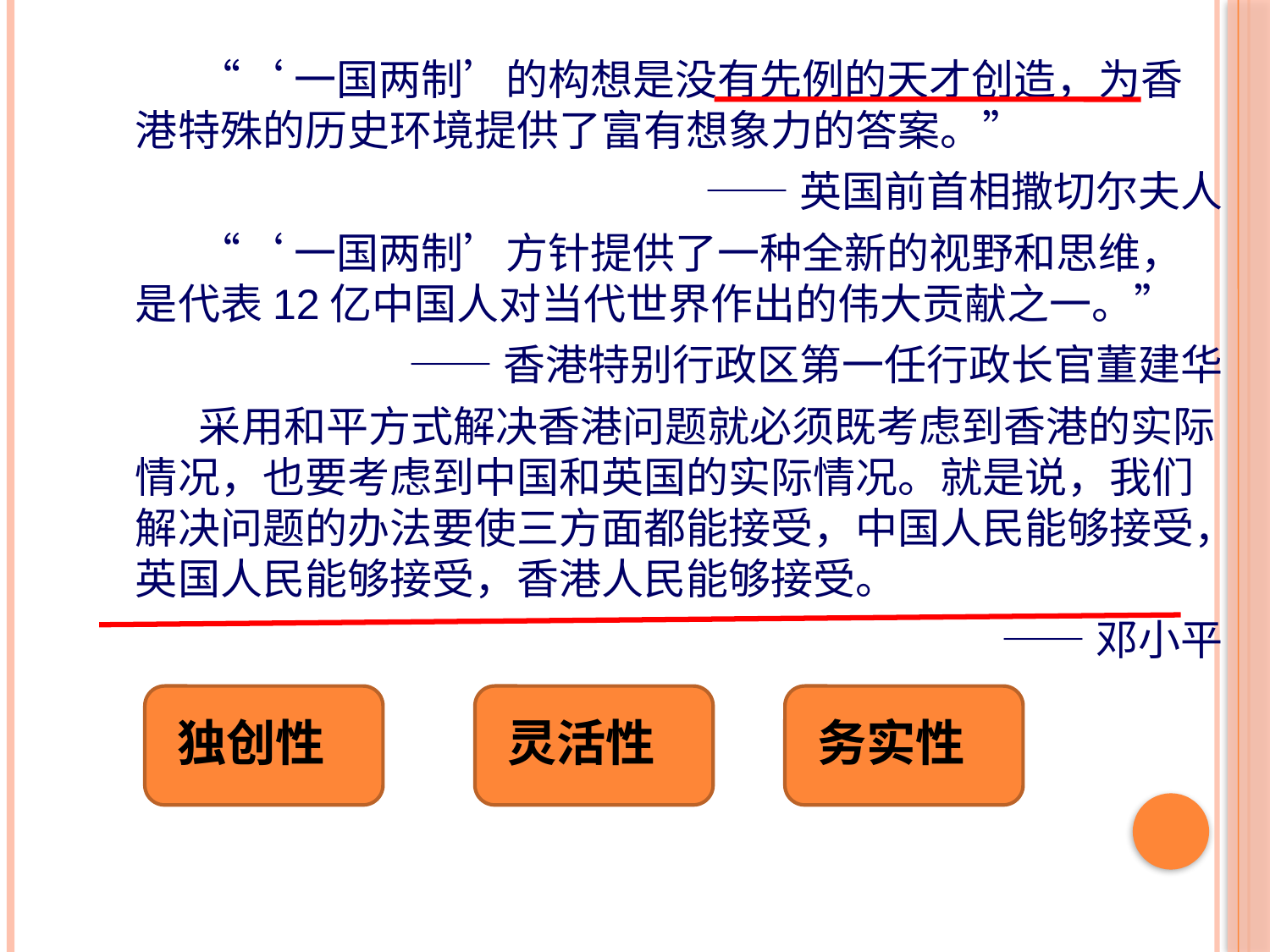

“‘一国两制’的构想是没有先例的天才创造，为香港特殊的历史环境提供了富有想象力的答案。”
——英国前首相撒切尔夫人
“‘一国两制’方针提供了一种全新的视野和思维，是代表12亿中国人对当代世界作出的伟大贡献之一。”
——香港特别行政区第一任行政长官董建华
采用和平方式解决香港问题就必须既考虑到香港的实际情况，也要考虑到中国和英国的实际情况。就是说，我们解决问题的办法要使三方面都能接受，中国人民能够接受，英国人民能够接受，香港人民能够接受。
——邓小平

独创性

灵活性

务实性